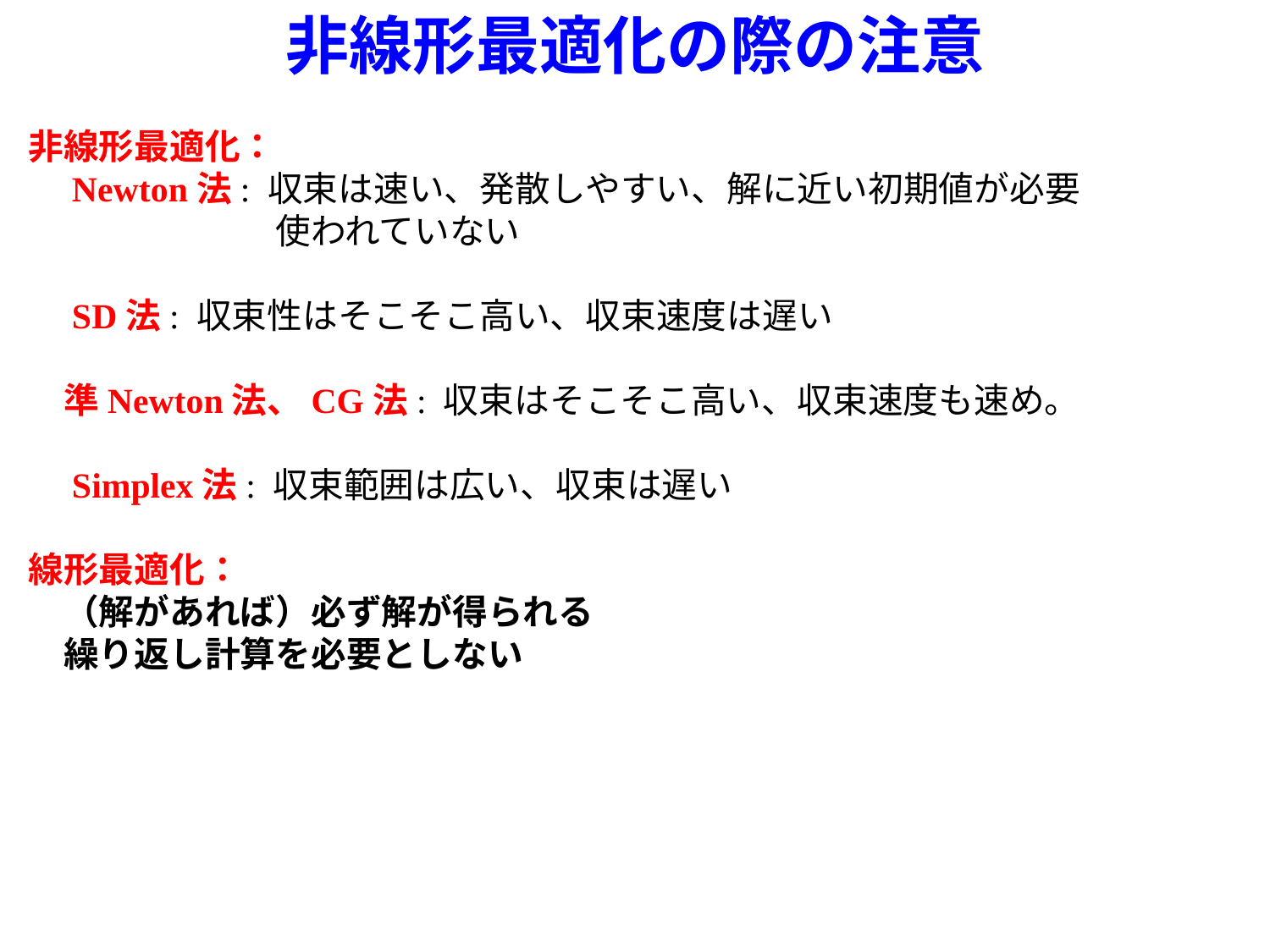

非線形最適化の際の注意
非線形最適化：
　Newton法: 収束は速い、発散しやすい、解に近い初期値が必要
　　　　　　　使われていない

　SD法: 収束性はそこそこ高い、収束速度は遅い

　準Newton法、CG法: 収束はそこそこ高い、収束速度も速め。

　Simplex法: 収束範囲は広い、収束は遅い

線形最適化：
　（解があれば）必ず解が得られる
　繰り返し計算を必要としない